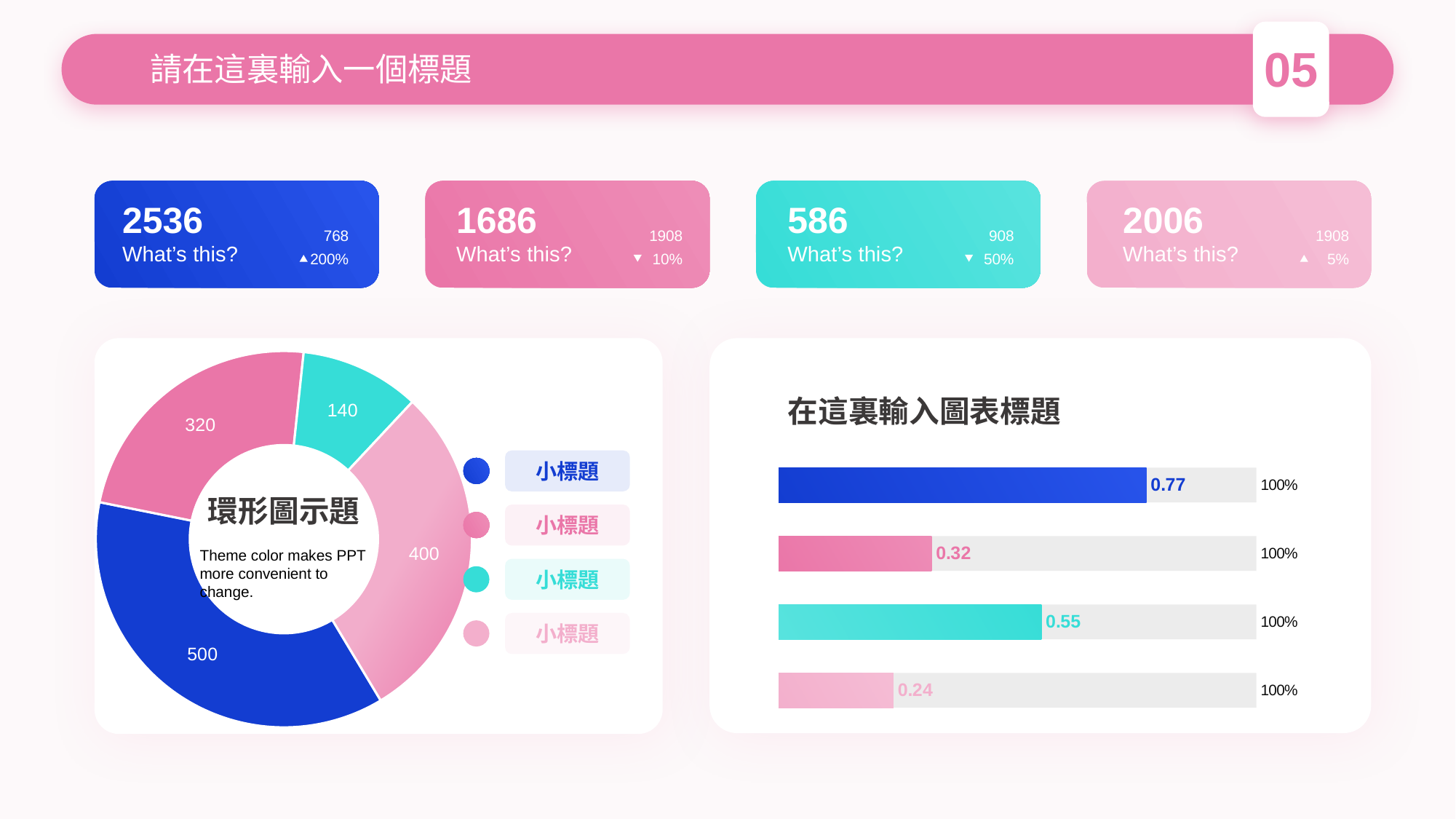

05
# 請在這裏輸入一個標題

2536
What’s this?
1686
What’s this?
586
What’s this?
2006
What’s this?
768
200%

1908
10%

908
50%

1908
5%

### Chart

| Category | text here 1 | text here 2 |
|---|---|---|

### Chart

| Category | 销售额 |
|---|---|
| Category1 | 500.0 |
| Category2 | 320.0 |
| Category3 | 140.0 |
| Category4 | 400.0 |
環形圖示題
Theme color makes PPT more convenient to change.
在這裏輸入圖表標題
小標題

小標題

小標題

小標題